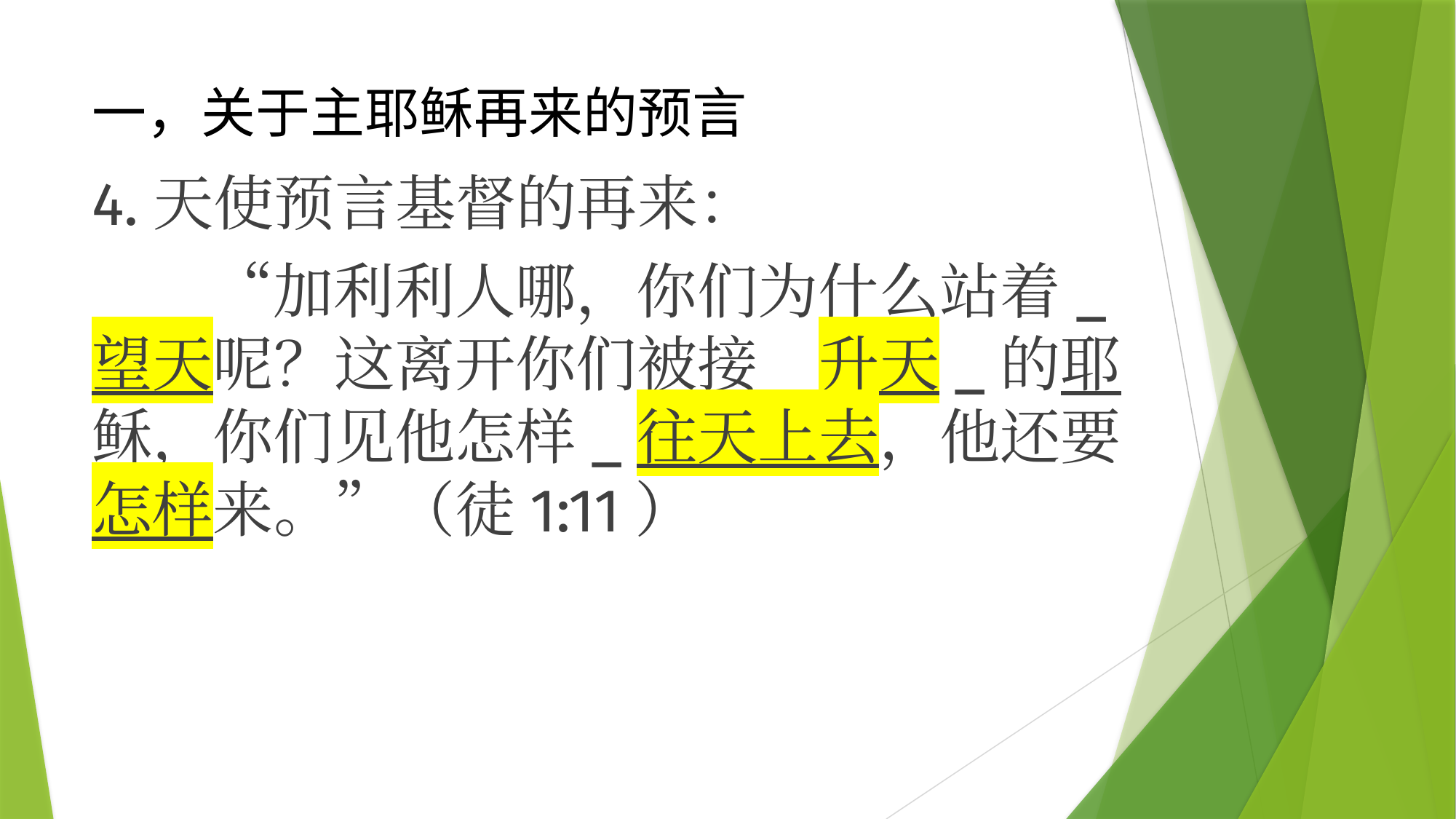

# 一，关于主耶稣再来的预言
4.天使预言基督的再来：
　　“加利利人哪，你们为什么站着_望天呢？这离开你们被接_升天_的耶稣，你们见他怎样_往天上去，他还要怎样来。”（徒1:11）